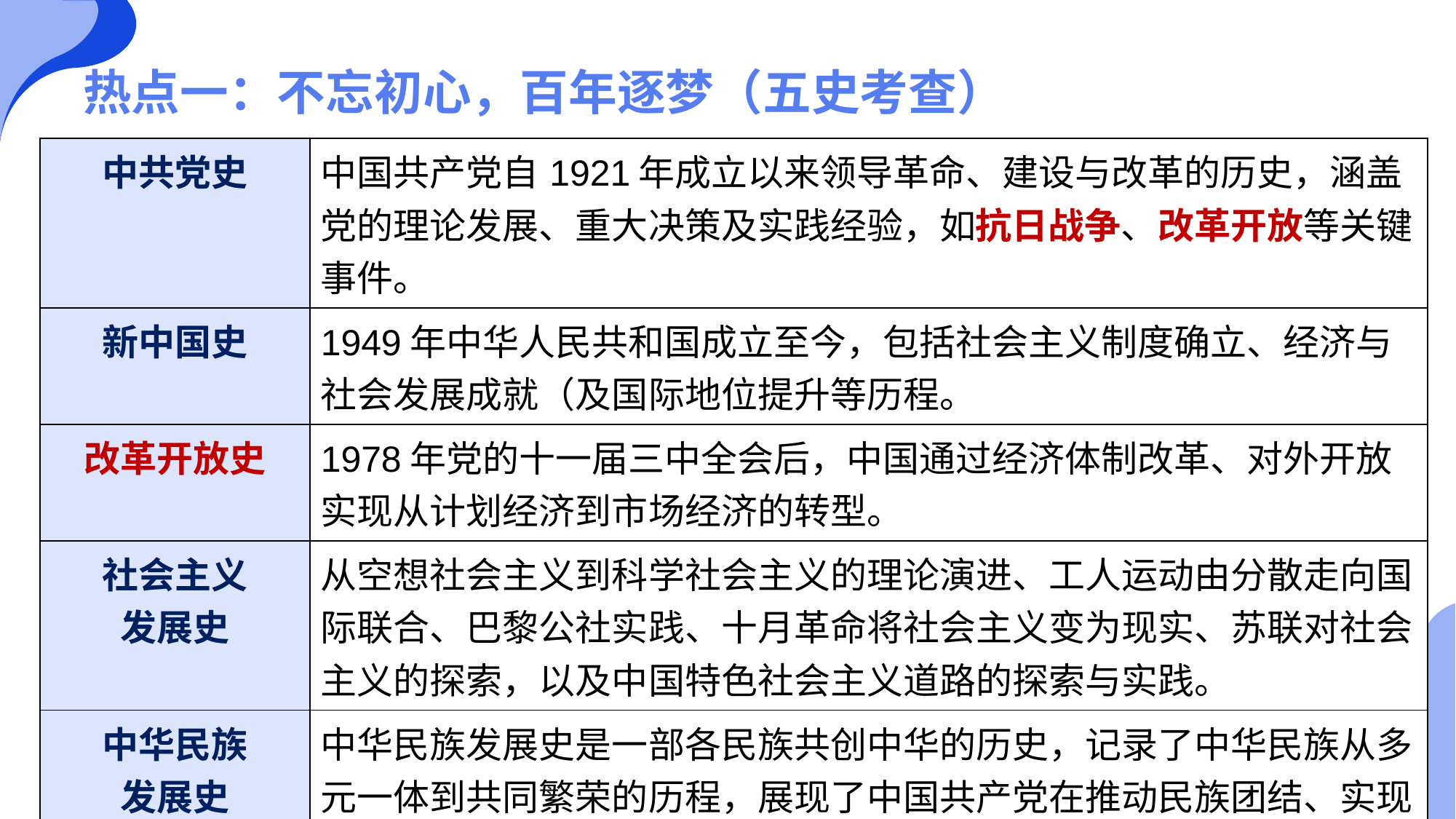

# 热点一：不忘初心，百年逐梦（五史考查）
| 中共党史 | 中国共产党自1921年成立以来领导革命、建设与改革的历史，涵盖党的理论发展、重大决策及实践经验，如抗日战争、改革开放等关键事件‌。 |
| --- | --- |
| 新中国史 | 1949年中华人民共和国成立至今，包括社会主义制度确立、经济与社会发展成就（及国际地位提升等历程‌。 |
| 改革开放史 | 1978年党的十一届三中全会后，中国通过经济体制改革、对外开放实现从计划经济到市场经济的转型‌。 |
| 社会主义 发展史 | 从空想社会主义到科学社会主义的理论演进、工人运动由分散走向国际联合、巴黎公社实践、十月革命将社会主义变为现实、苏联对社会主义的探索，以及中国特色社会主义道路的探索与实践。 |
| 中华民族 发展史 | 中华民族发展史是一部各民族共创中华的历史，记录了中华民族从多元一体到共同繁荣的历程，展现了中国共产党在推动民族团结、实现中华民族伟大复兴中的重要作用。 |